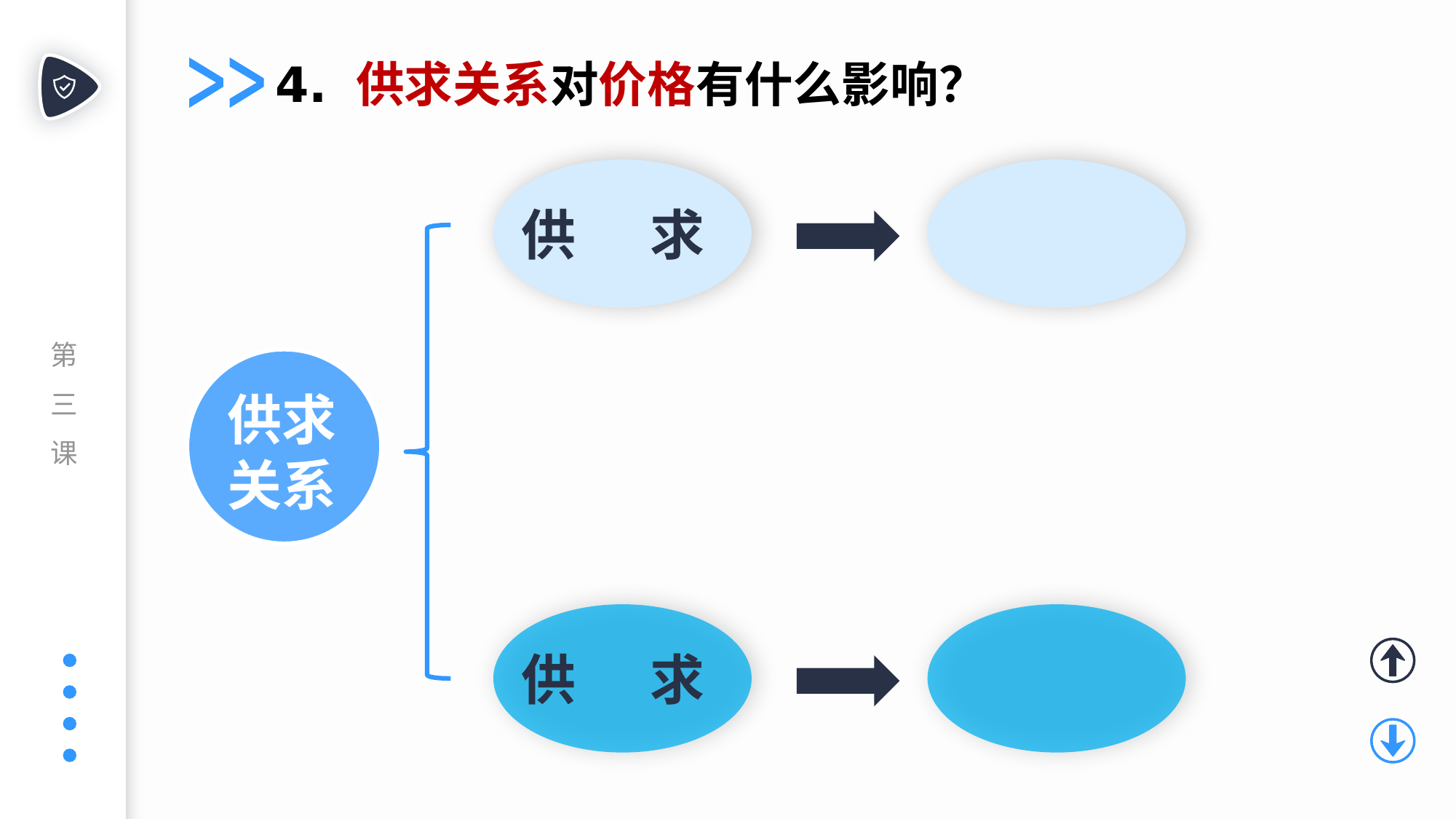

4. 供求关系对价格有什么影响？

供      求

供求关系

供      求